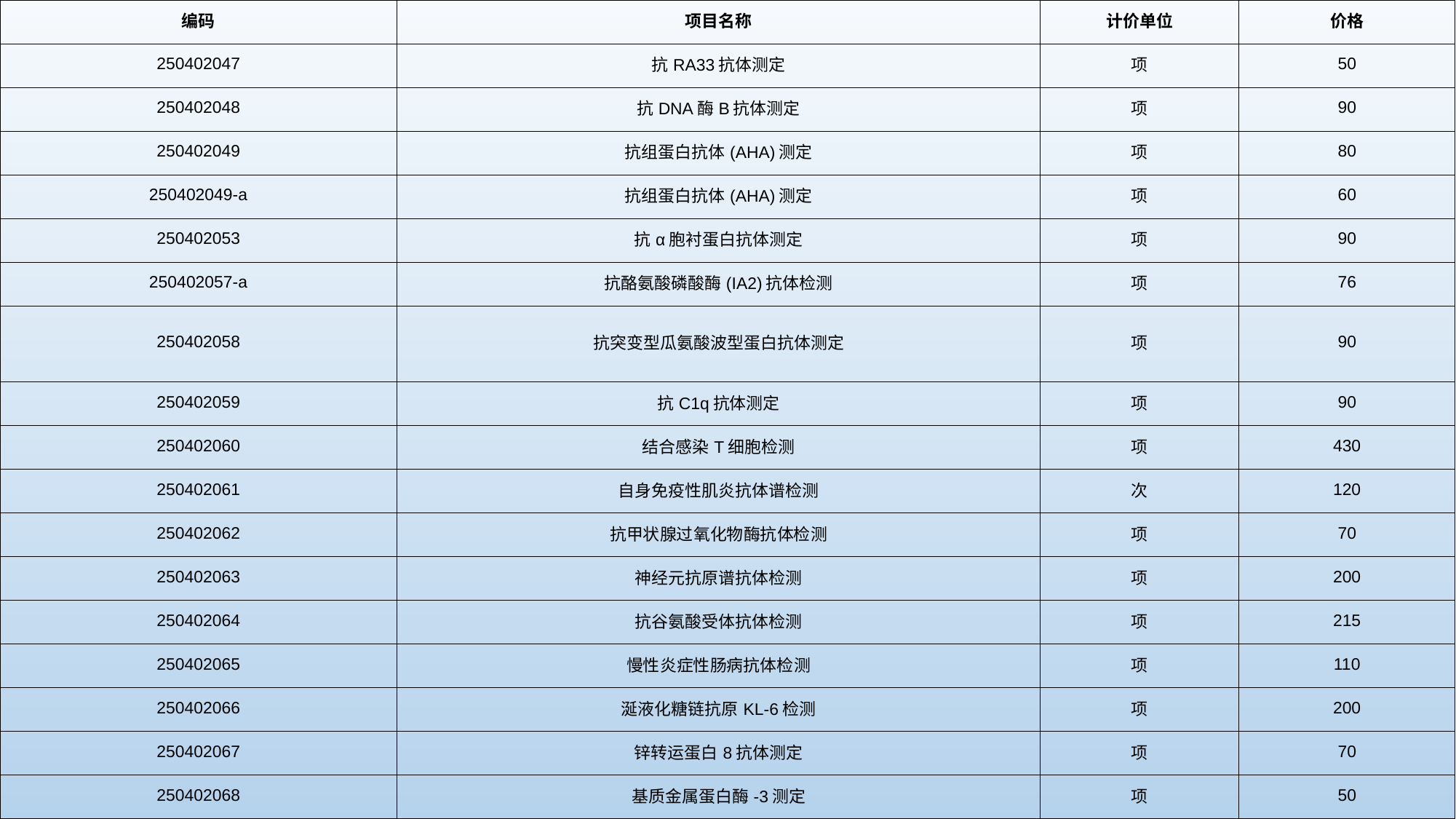

| 编码 | 项目名称 | 计价单位 | 价格 |
| --- | --- | --- | --- |
| 250402047 | 抗RA33抗体测定 | 项 | 50 |
| 250402048 | 抗DNA酶B抗体测定 | 项 | 90 |
| 250402049 | 抗组蛋白抗体(AHA)测定 | 项 | 80 |
| 250402049-a | 抗组蛋白抗体(AHA)测定 | 项 | 60 |
| 250402053 | 抗α胞衬蛋白抗体测定 | 项 | 90 |
| 250402057-a | 抗酪氨酸磷酸酶(IA2)抗体检测 | 项 | 76 |
| 250402058 | 抗突变型瓜氨酸波型蛋白抗体测定 | 项 | 90 |
| 250402059 | 抗C1q抗体测定 | 项 | 90 |
| 250402060 | 结合感染T细胞检测 | 项 | 430 |
| 250402061 | 自身免疫性肌炎抗体谱检测 | 次 | 120 |
| 250402062 | 抗甲状腺过氧化物酶抗体检测 | 项 | 70 |
| 250402063 | 神经元抗原谱抗体检测 | 项 | 200 |
| 250402064 | 抗谷氨酸受体抗体检测 | 项 | 215 |
| 250402065 | 慢性炎症性肠病抗体检测 | 项 | 110 |
| 250402066 | 涎液化糖链抗原KL-6检测 | 项 | 200 |
| 250402067 | 锌转运蛋白8抗体测定 | 项 | 70 |
| 250402068 | 基质金属蛋白酶-3测定 | 项 | 50 |